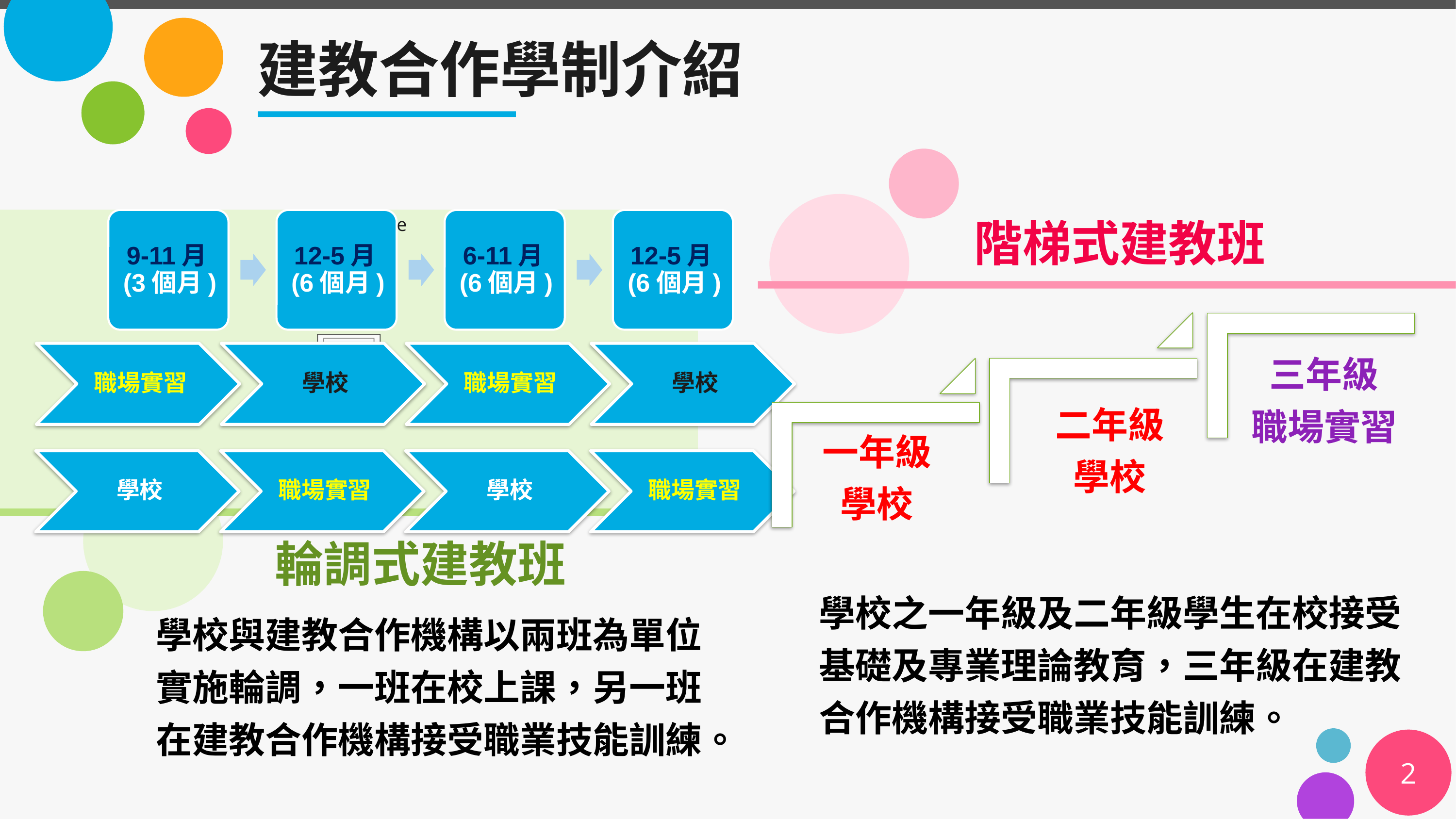

# 建教合作學制介紹

9-11月(3個月)

12-5月(6個月)

6-11月(6個月)

12-5月(6個月)
職場實習

學校
職場實習
學校
學校

職場實習
學校
職場實習

階梯式建教班
一年級
學校
二年級
學校
三年級
職場實習
輪調式建教班
學校之一年級及二年級學生在校接受基礎及專業理論教育，三年級在建教合作機構接受職業技能訓練。
學校與建教合作機構以兩班為單位實施輪調，一班在校上課，另一班在建教合作機構接受職業技能訓練。
2